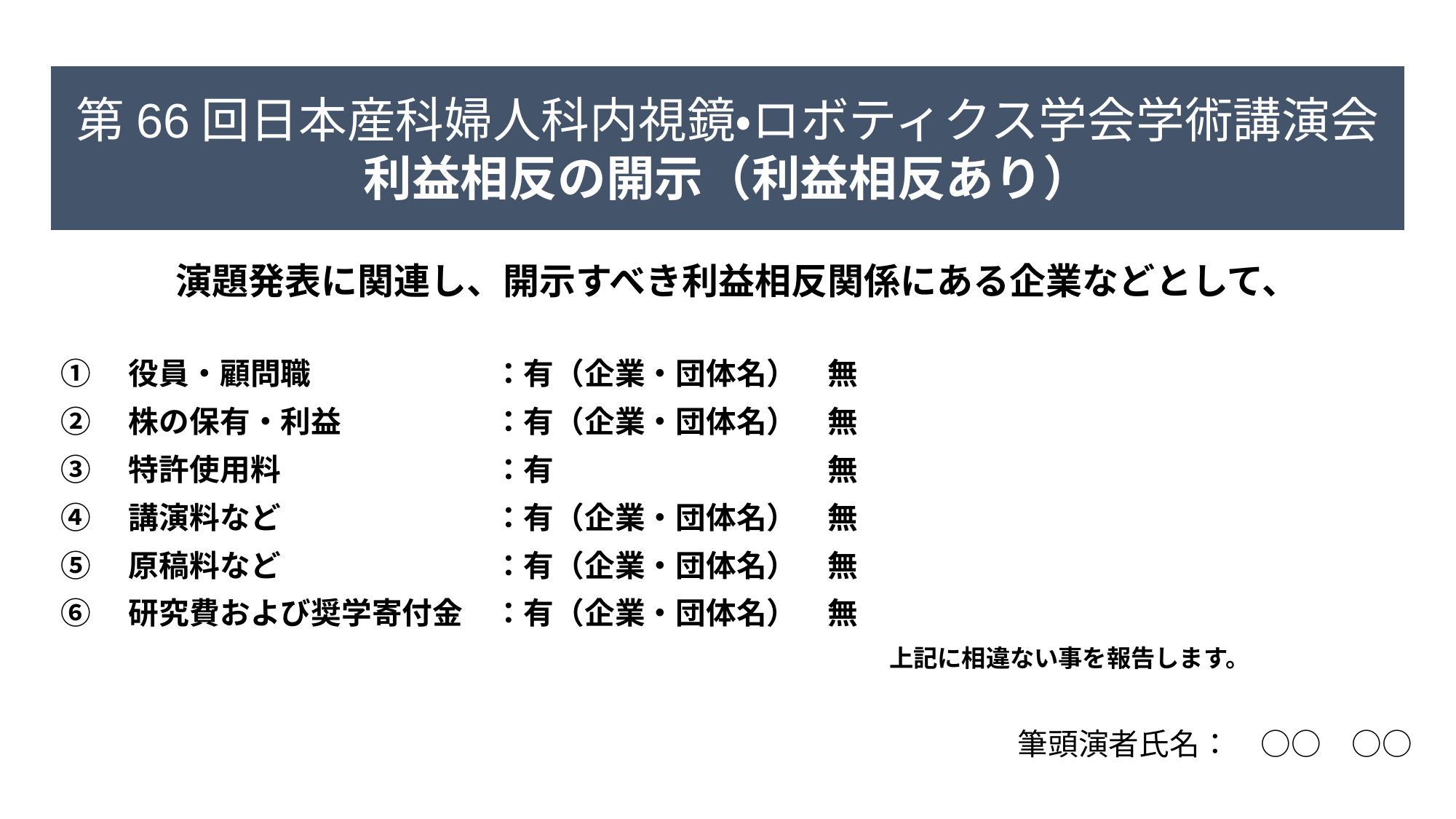

第66回日本産科婦人科内視鏡・ロボティクス学会学術講演会
利益相反の開示（利益相反あり）
演題発表に関連し、開示すべき利益相反関係にある企業などとして、

①　役員・顧問職　　　　　　：有（企業・団体名）　無
②　株の保有・利益　　　　　：有（企業・団体名）　無
③　特許使用料　　　　　　　：有　　　　　　　　　無
④　講演料など　　　　　　　：有（企業・団体名）　無
⑤　原稿料など　　　　　　　：有（企業・団体名）　無
⑥　研究費および奨学寄付金　：有（企業・団体名）　無
                                                                                                                         上記に相違ない事を報告します。

筆頭演者氏名：　○○　○○